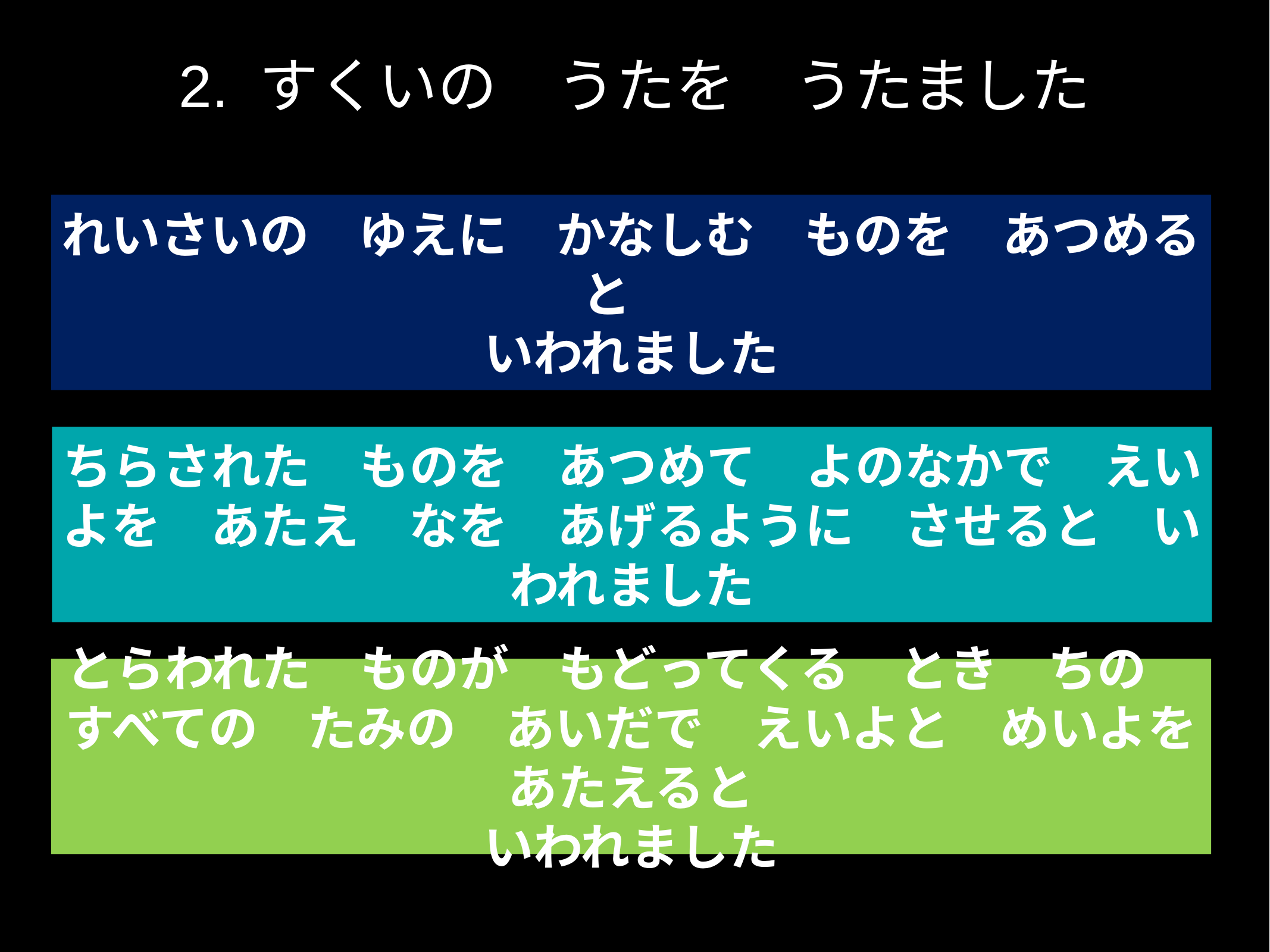

# 2. すくいの　うたを　うたました
れいさいの　ゆえに　かなしむ　ものを　あつめると
いわれました
ちらされた　ものを　あつめて　よのなかで　えいよを　あたえ　なを　あげるように　させると　いわれました
とらわれた　ものが　もどってくる　とき　ちの　すべての　たみの　あいだで　えいよと　めいよを　あたえると
いわれました